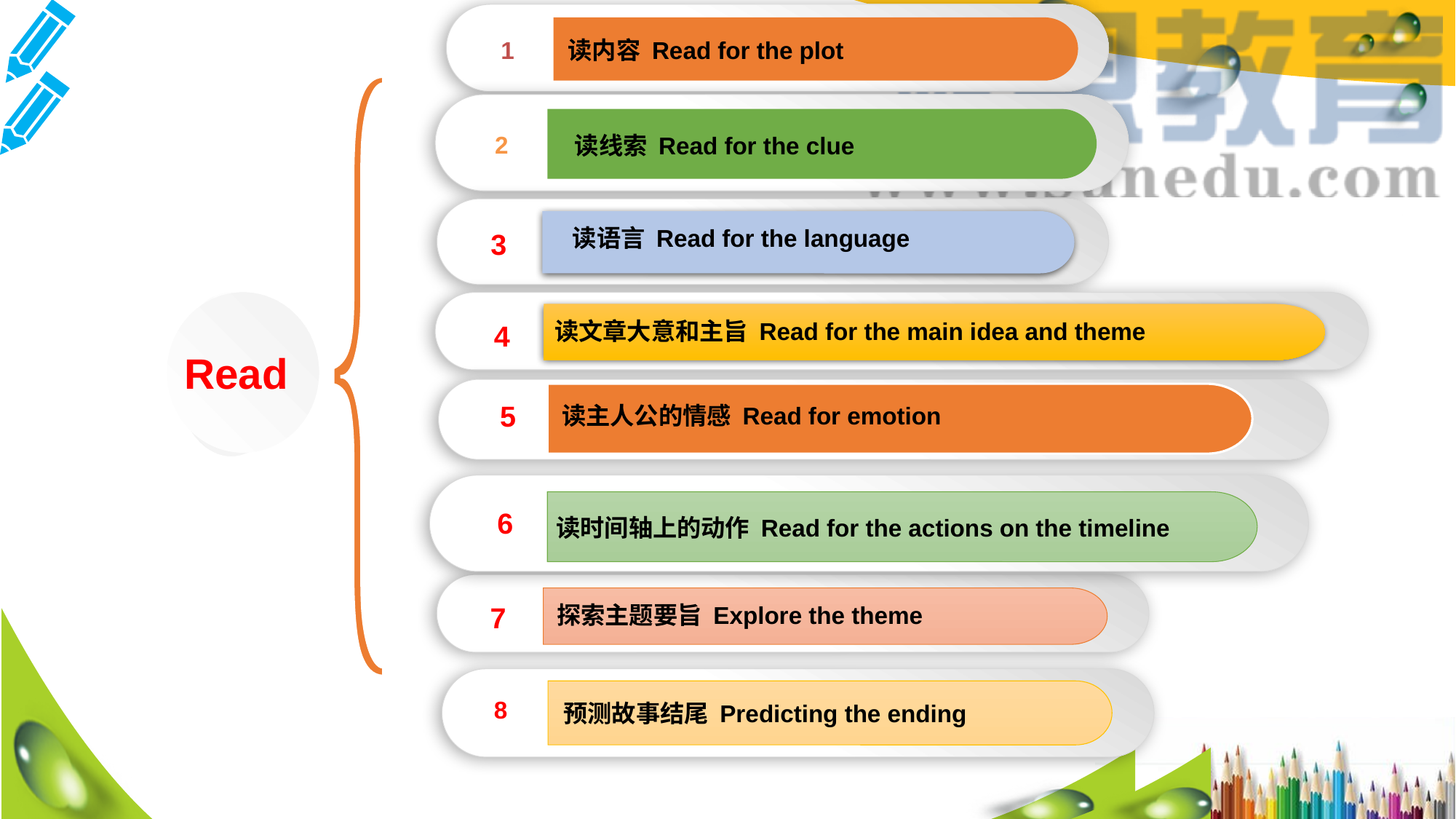

1
读内容 Read for the plot

2
读线索 Read for the clue

3
 读语言 Read for the language

Read

4
读文章大意和主旨 Read for the main idea and theme

5
读主人公的情感 Read for emotion

6
读时间轴上的动作 Read for the actions on the timeline

7
探索主题要旨 Explore the theme

8
预测故事结尾 Predicting the ending